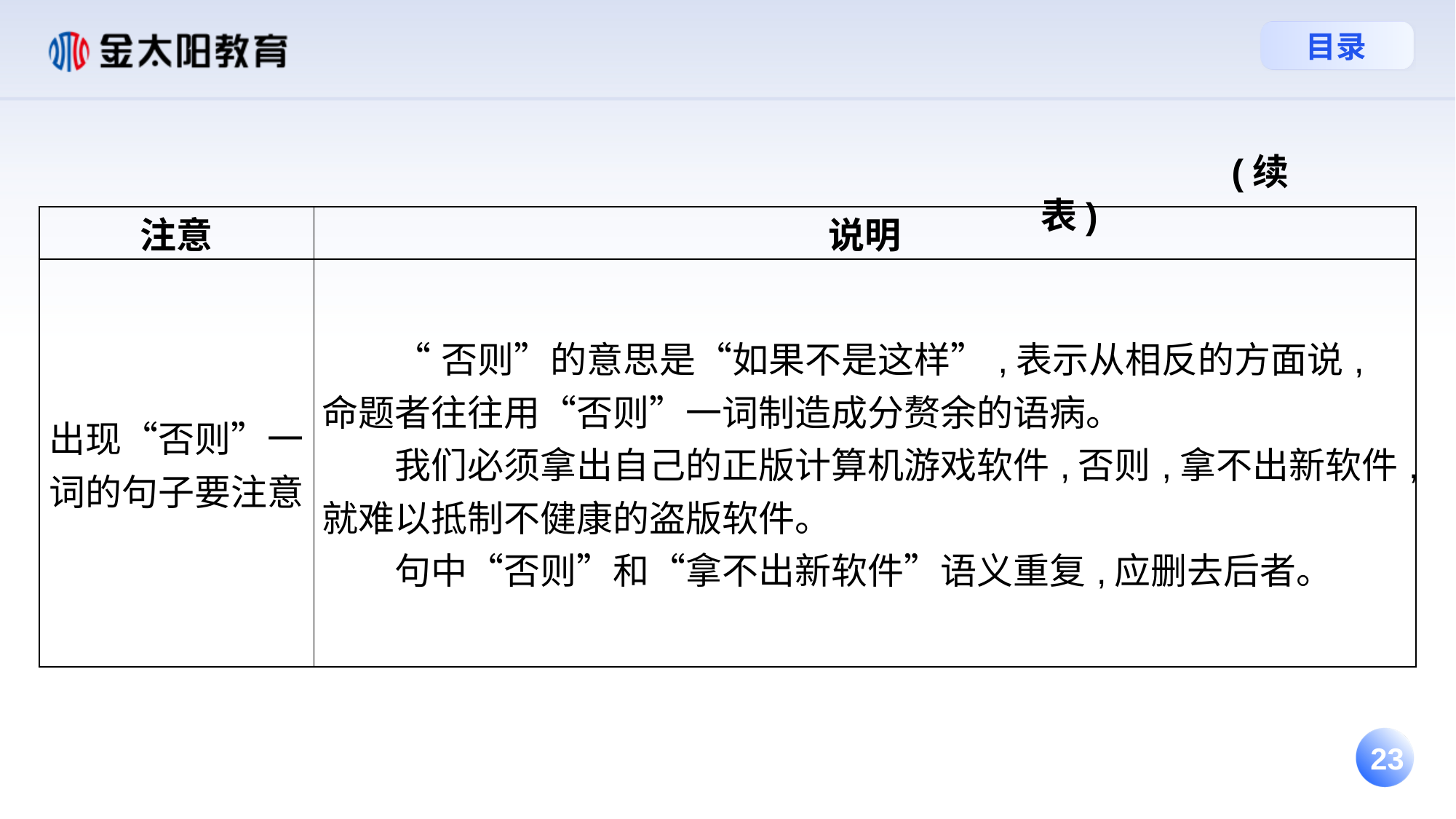

(续表)
| 注意 | 说明 |
| --- | --- |
| 出现“否则”一词的句子要注意 | “否则”的意思是“如果不是这样”,表示从相反的方面说,命题者往往用“否则”一词制造成分赘余的语病。 我们必须拿出自己的正版计算机游戏软件,否则,拿不出新软件,就难以抵制不健康的盗版软件。 句中“否则”和“拿不出新软件”语义重复,应删去后者。 |